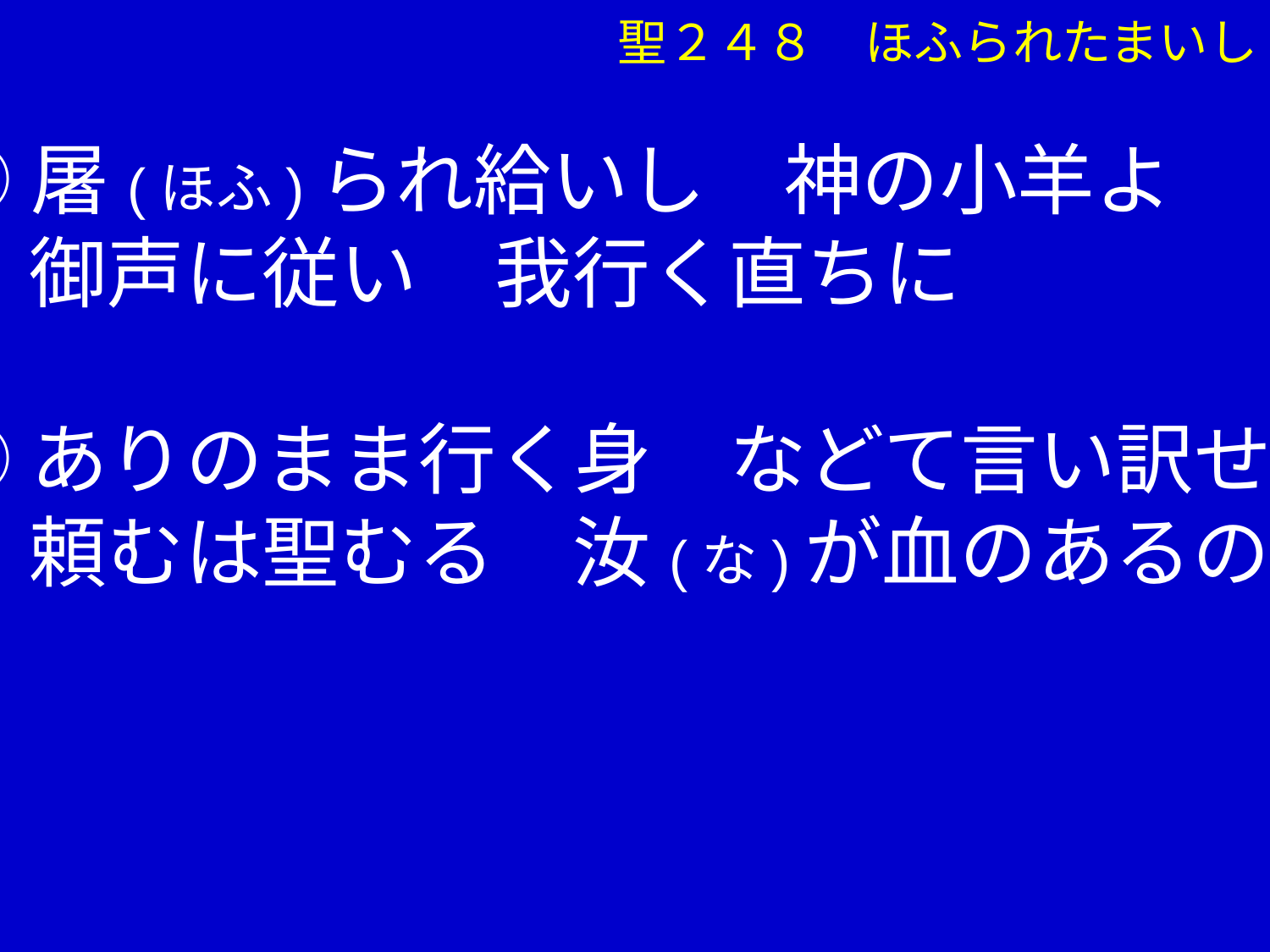

聖２４８　ほふられたまいし
①屠(ほふ)られ給いし　神の小羊よ
　 御声に従い　我行く直ちに

②ありのまま行く身　などて言い訳せん
　 頼むは聖むる　汝(な)が血のあるのみ